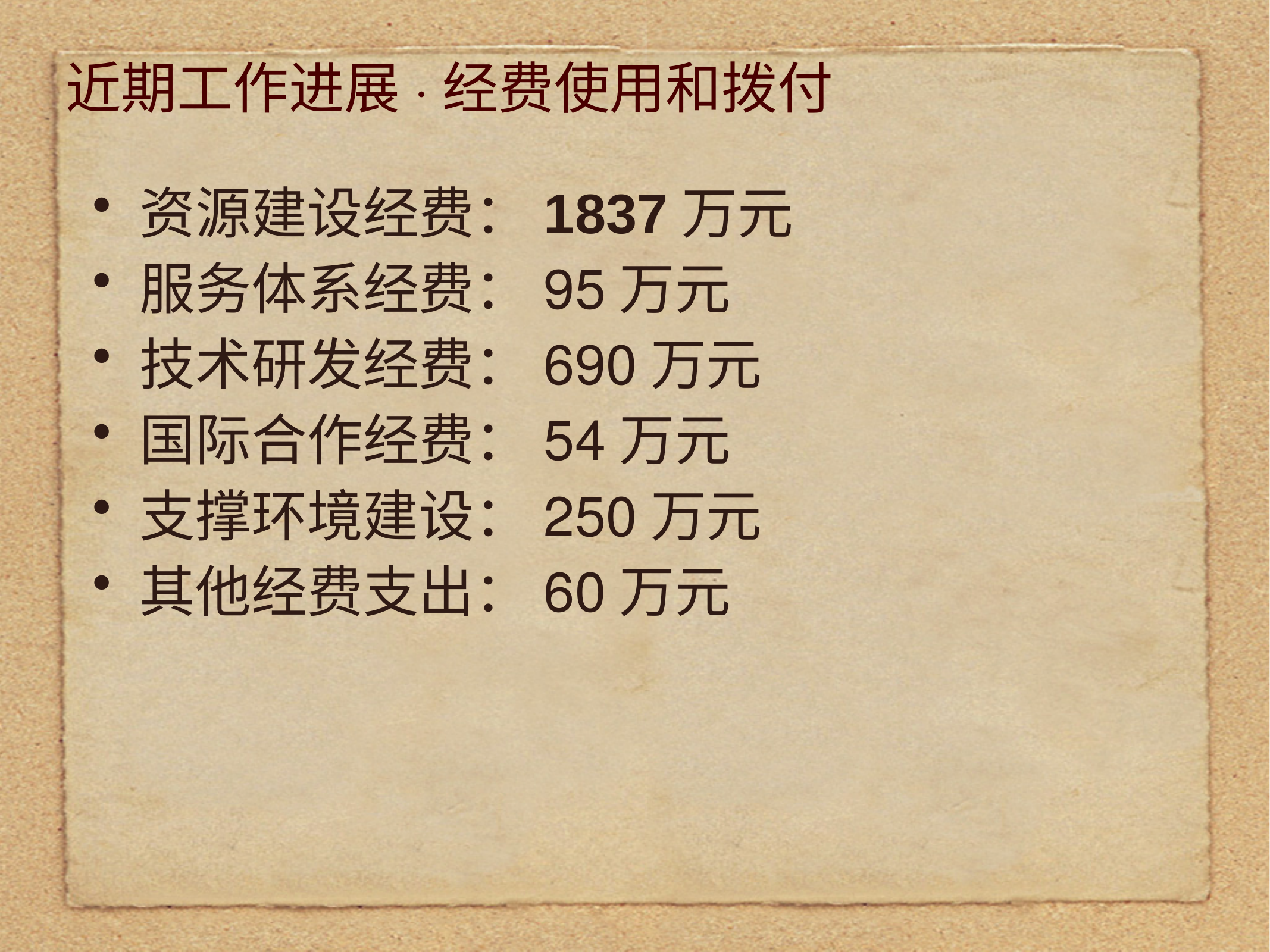

近期工作进展·经费使用和拨付

资源建设经费：1837万元
服务体系经费：95万元
技术研发经费：690万元
国际合作经费：54万元
支撑环境建设：250万元
其他经费支出：60万元